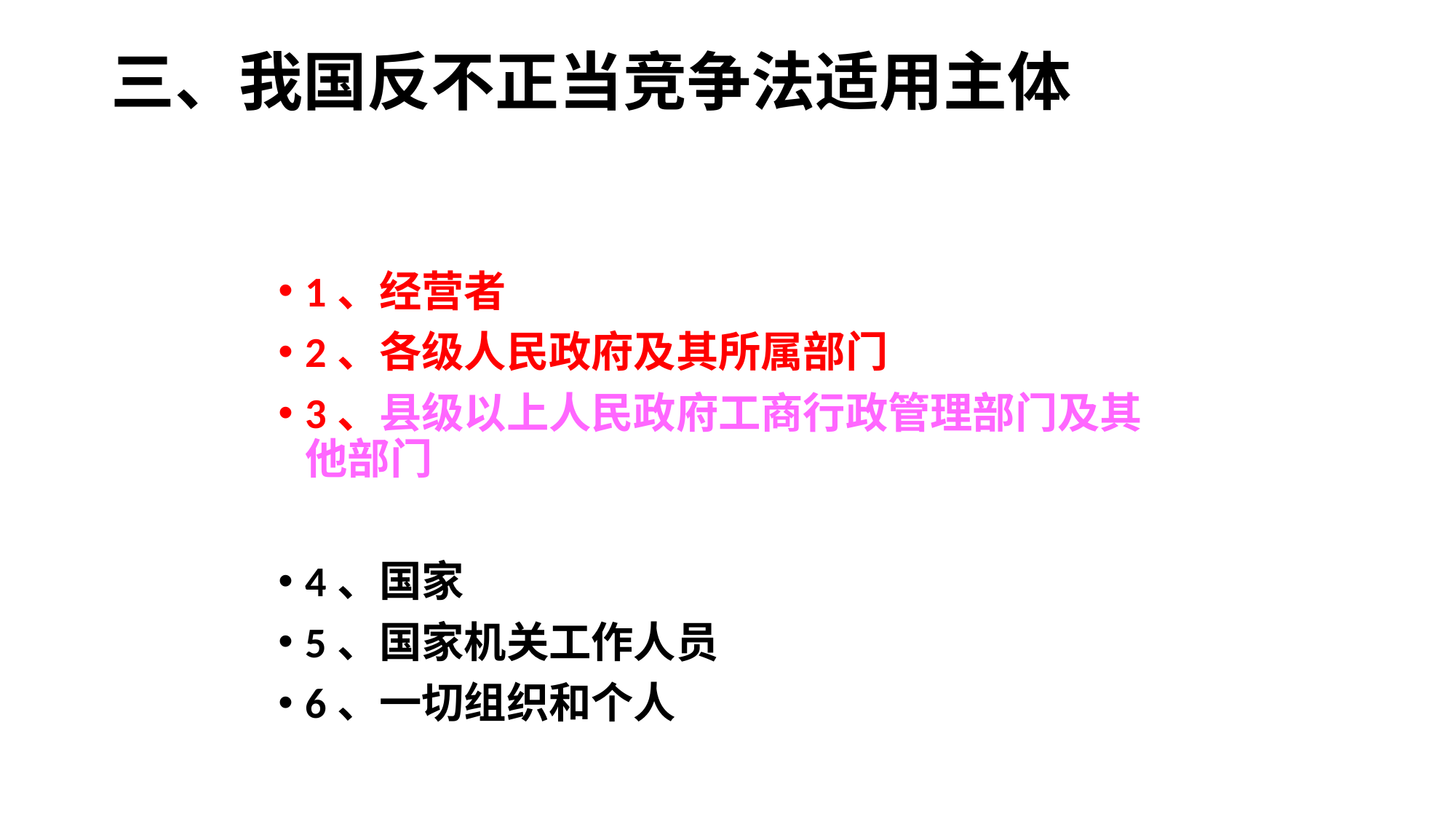

# 三、我国反不正当竞争法适用主体
1、经营者
2、各级人民政府及其所属部门
3、县级以上人民政府工商行政管理部门及其他部门

4、国家
5、国家机关工作人员
6、一切组织和个人